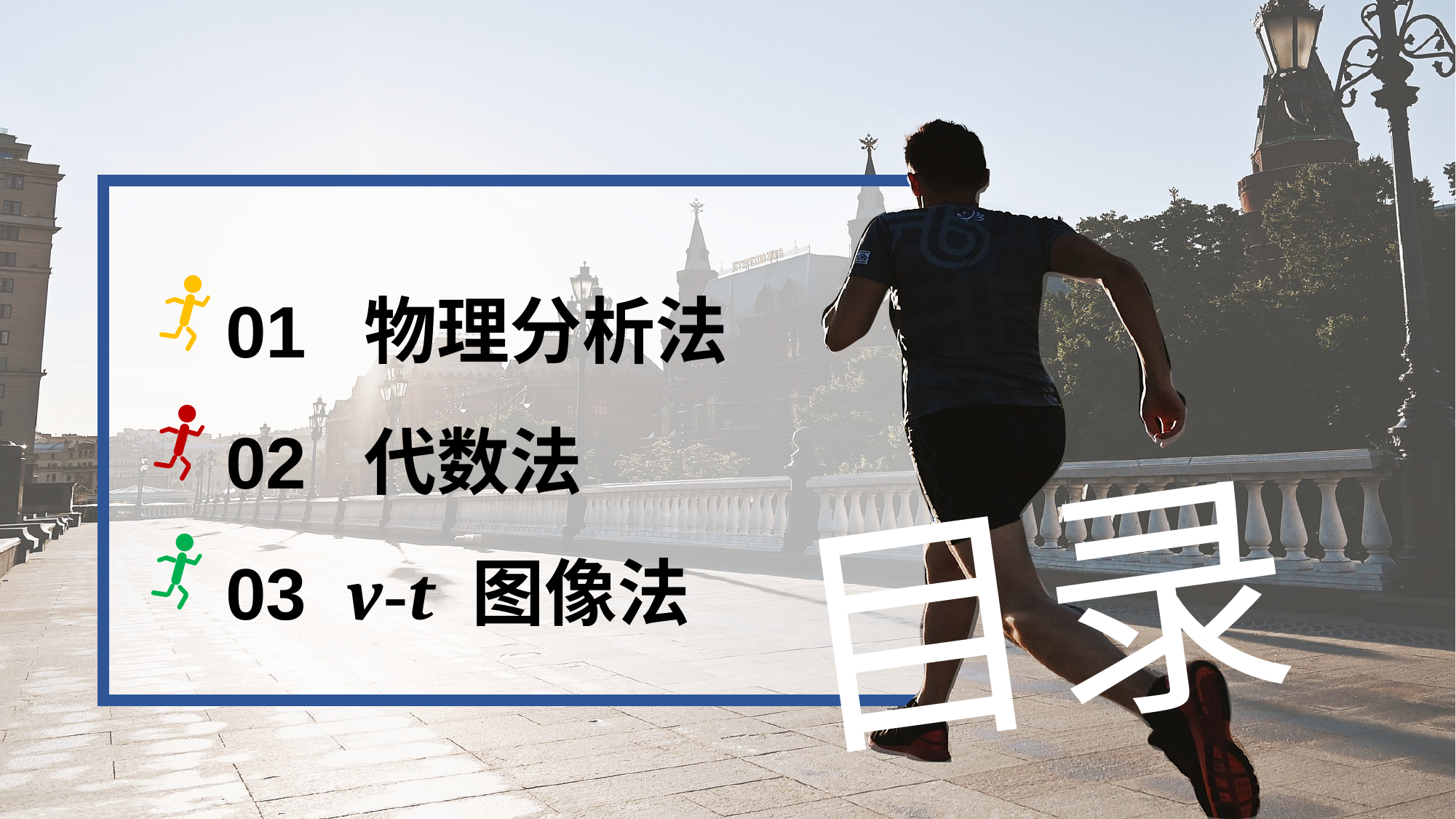

01  物理分析法
02  代数法
03  v-t 图像法

目录